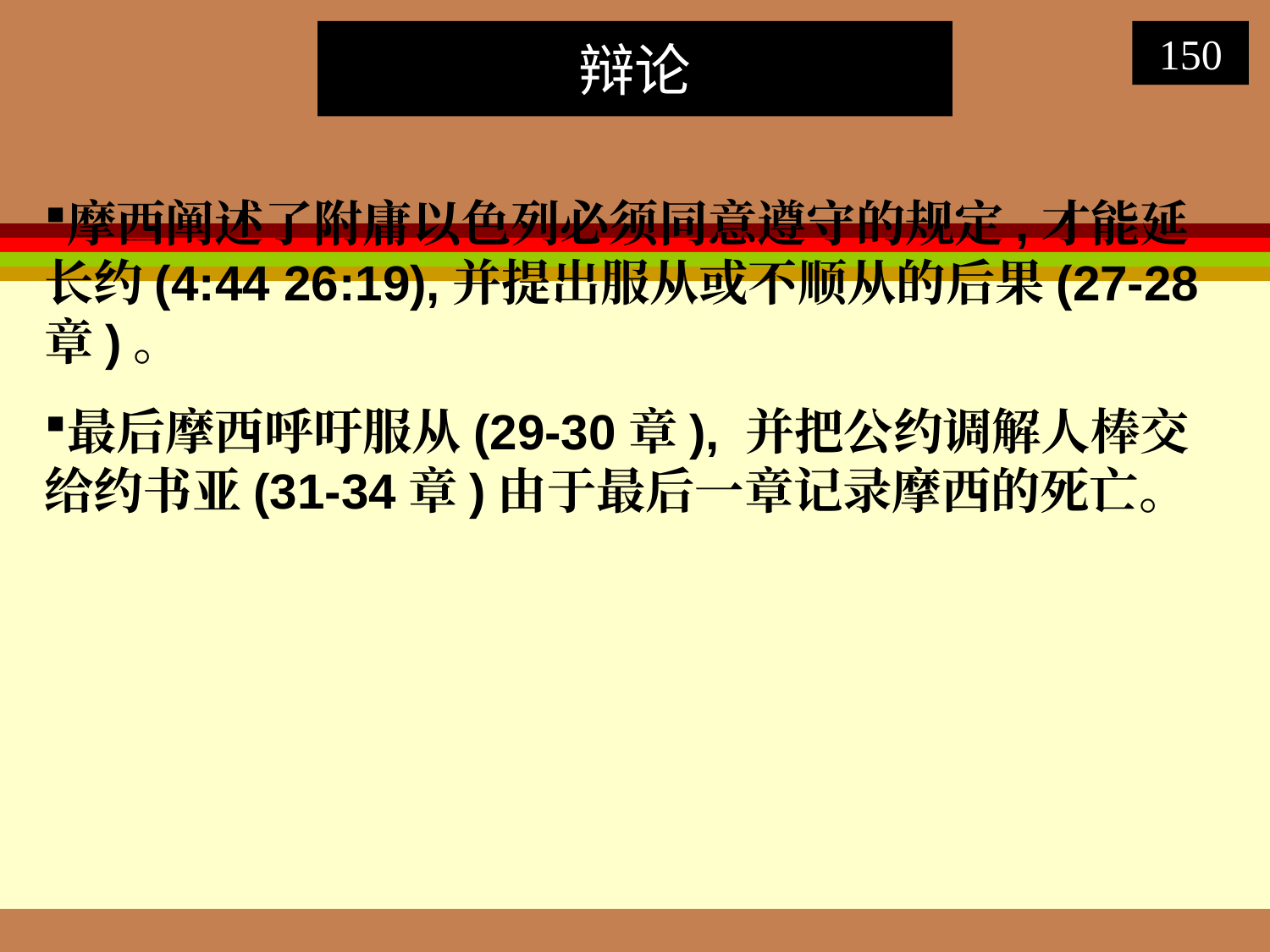

辩论
150
摩西阐述了附庸以色列必须同意遵守的规定,才能延长约(4:44 26:19),并提出服从或不顺从的后果(27-28章)。
最后摩西呼吁服从(29-30章), 并把公约调解人棒交给约书亚(31-34章)由于最后一章记录摩西的死亡。